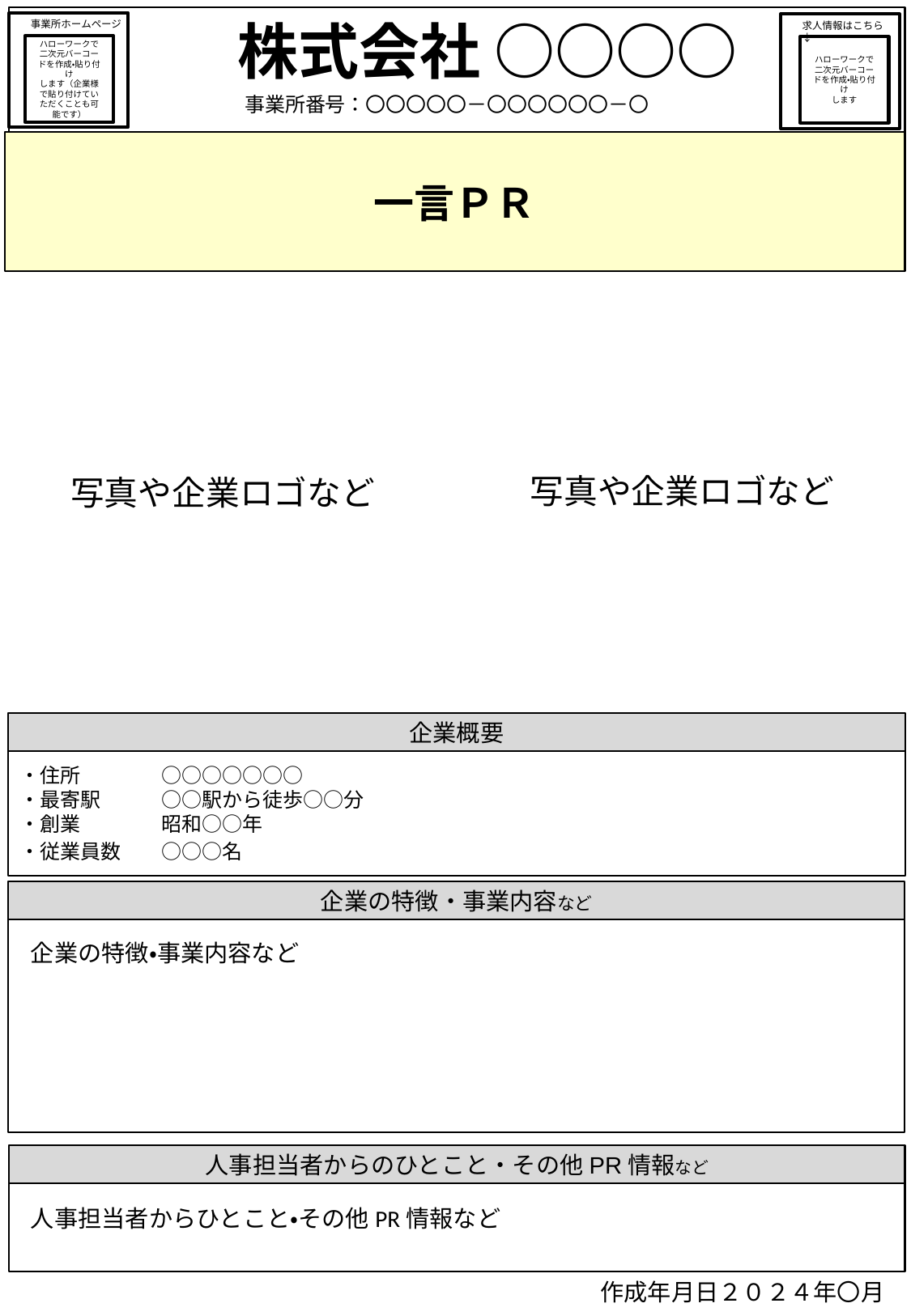

株式会社 ○○○○
事業所ホームページ

ハローワークで二次元バーコードを作成・貼り付け
します（企業様で貼り付けていただくことも可能です）
求人情報はこちら↓

ハローワークで二次元バーコードを作成・貼り付け
します
事業所番号：〇〇〇〇〇－〇〇〇〇〇〇－〇
一言ＰＲ
写真や企業ロゴなど
写真や企業ロゴなど
企業概要
・住所　　　　○○○○○○○
・最寄駅　　　○○駅から徒歩○○分
・創業　　　　昭和○○年
・従業員数　　○○○名　　●
企業の特徴・事業内容など

企業の特徴・事業内容など

人事担当者からのひとこと・その他PR情報など

人事担当者からひとこと・その他PR情報など

作成年月日２０２４年〇月